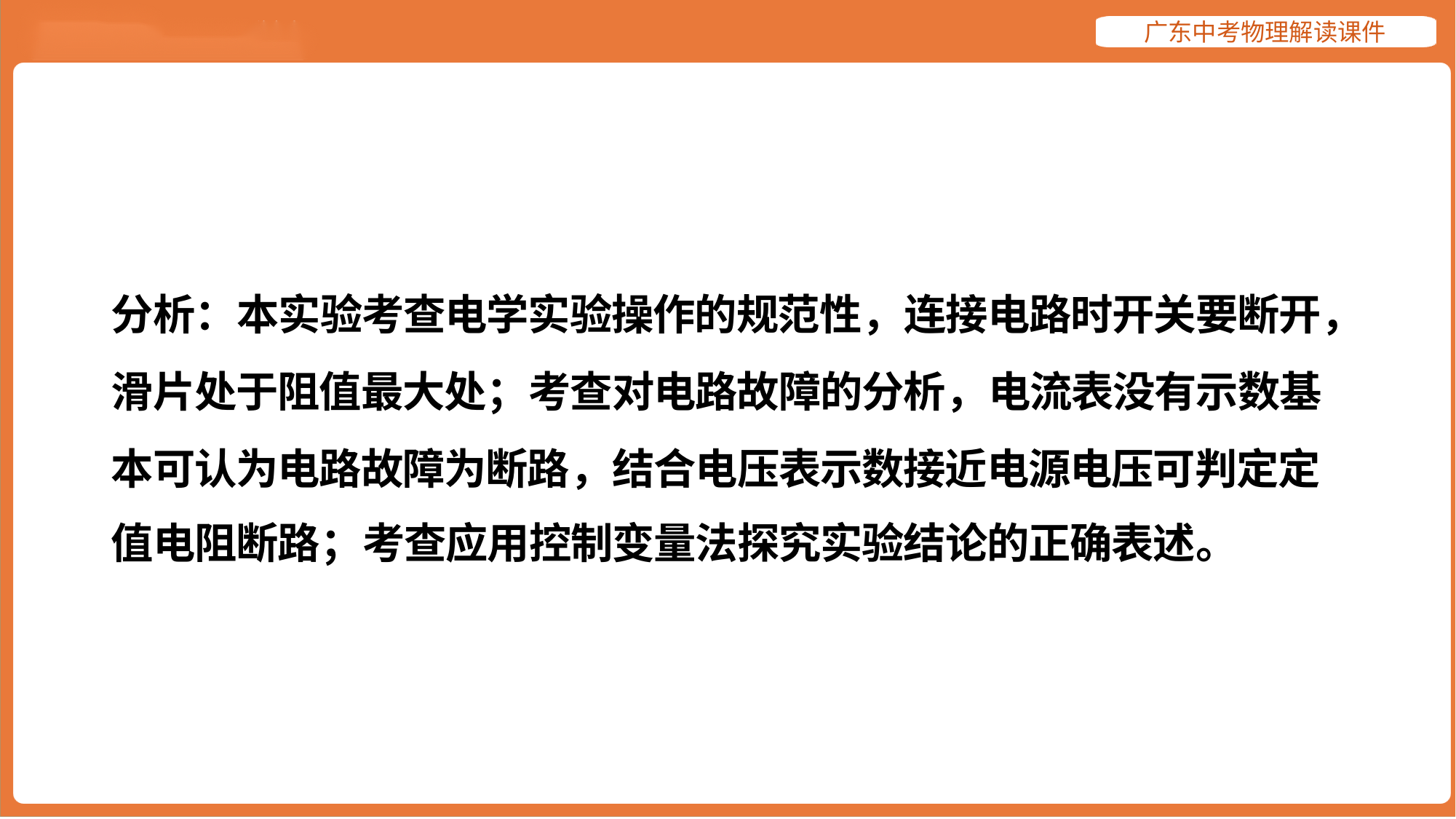

分析：本实验考查电学实验操作的规范性，连接电路时开关要断开，
滑片处于阻值最大处；考查对电路故障的分析，电流表没有示数基
本可认为电路故障为断路，结合电压表示数接近电源电压可判定定
值电阻断路；考查应用控制变量法探究实验结论的正确表述。